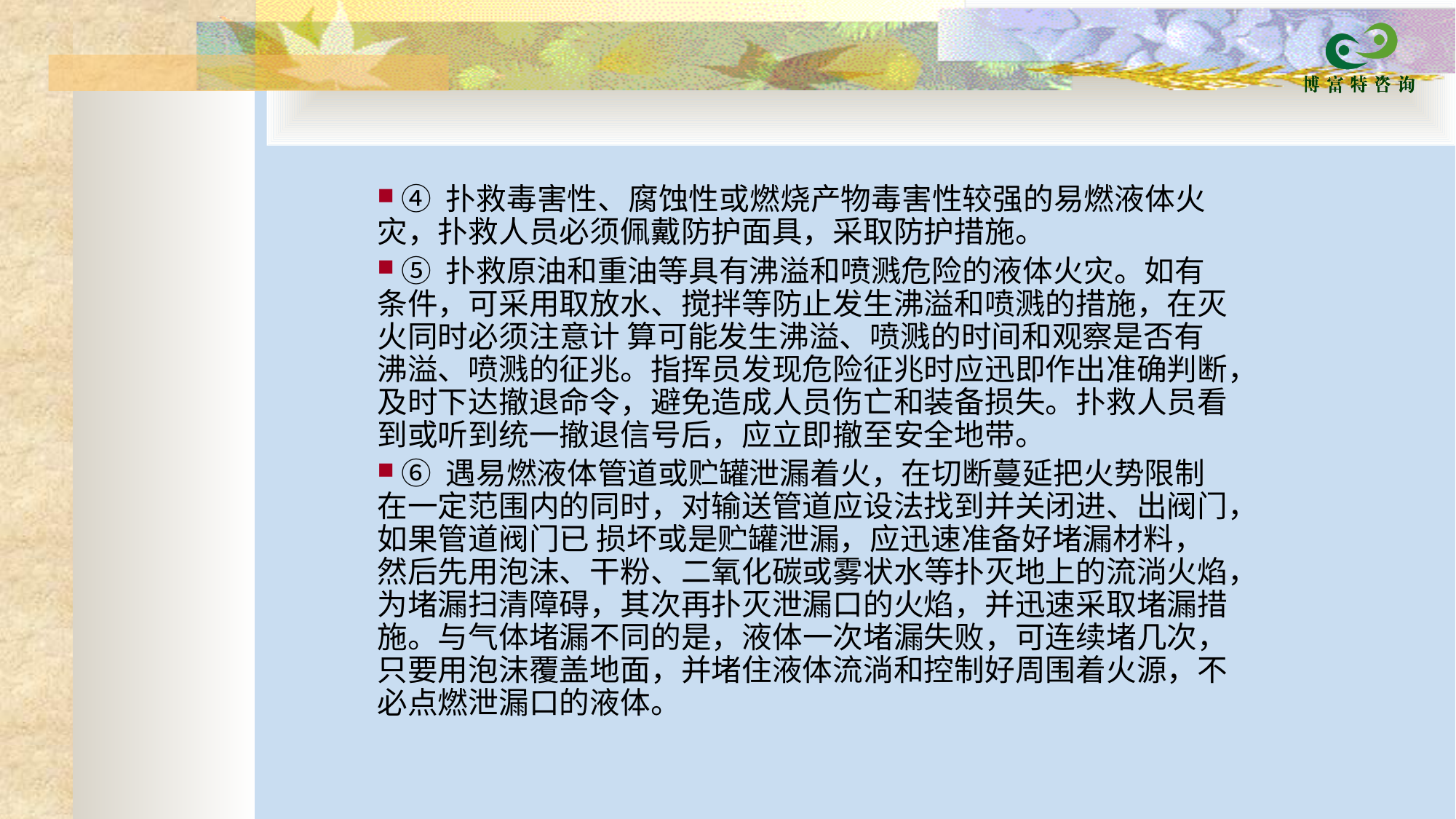

④ 扑救毒害性、腐蚀性或燃烧产物毒害性较强的易燃液体火灾，扑救人员必须佩戴防护面具，采取防护措施。
 ⑤ 扑救原油和重油等具有沸溢和喷溅危险的液体火灾。如有条件，可采用取放水、搅拌等防止发生沸溢和喷溅的措施，在灭火同时必须注意计 算可能发生沸溢、喷溅的时间和观察是否有沸溢、喷溅的征兆。指挥员发现危险征兆时应迅即作出准确判断，及时下达撤退命令，避免造成人员伤亡和装备损失。扑救人员看到或听到统一撤退信号后，应立即撤至安全地带。
 ⑥ 遇易燃液体管道或贮罐泄漏着火，在切断蔓延把火势限制在一定范围内的同时，对输送管道应设法找到并关闭进、出阀门，如果管道阀门已 损坏或是贮罐泄漏，应迅速准备好堵漏材料，然后先用泡沫、干粉、二氧化碳或雾状水等扑灭地上的流淌火焰，为堵漏扫清障碍，其次再扑灭泄漏口的火焰，并迅速采取堵漏措施。与气体堵漏不同的是，液体一次堵漏失败，可连续堵几次，只要用泡沫覆盖地面，并堵住液体流淌和控制好周围着火源，不必点燃泄漏口的液体。